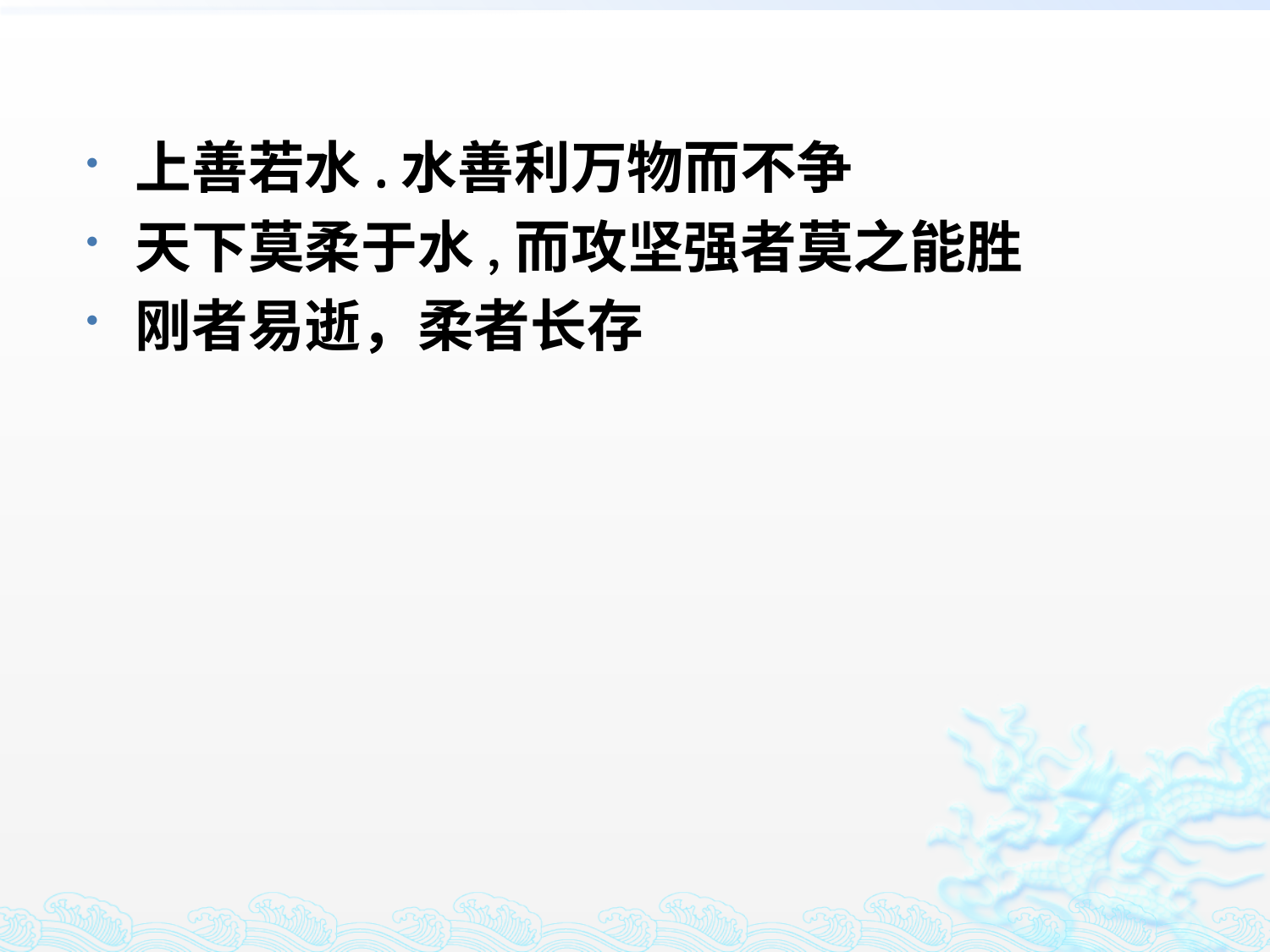

上善若水.水善利万物而不争
天下莫柔于水,而攻坚强者莫之能胜
刚者易逝，柔者长存